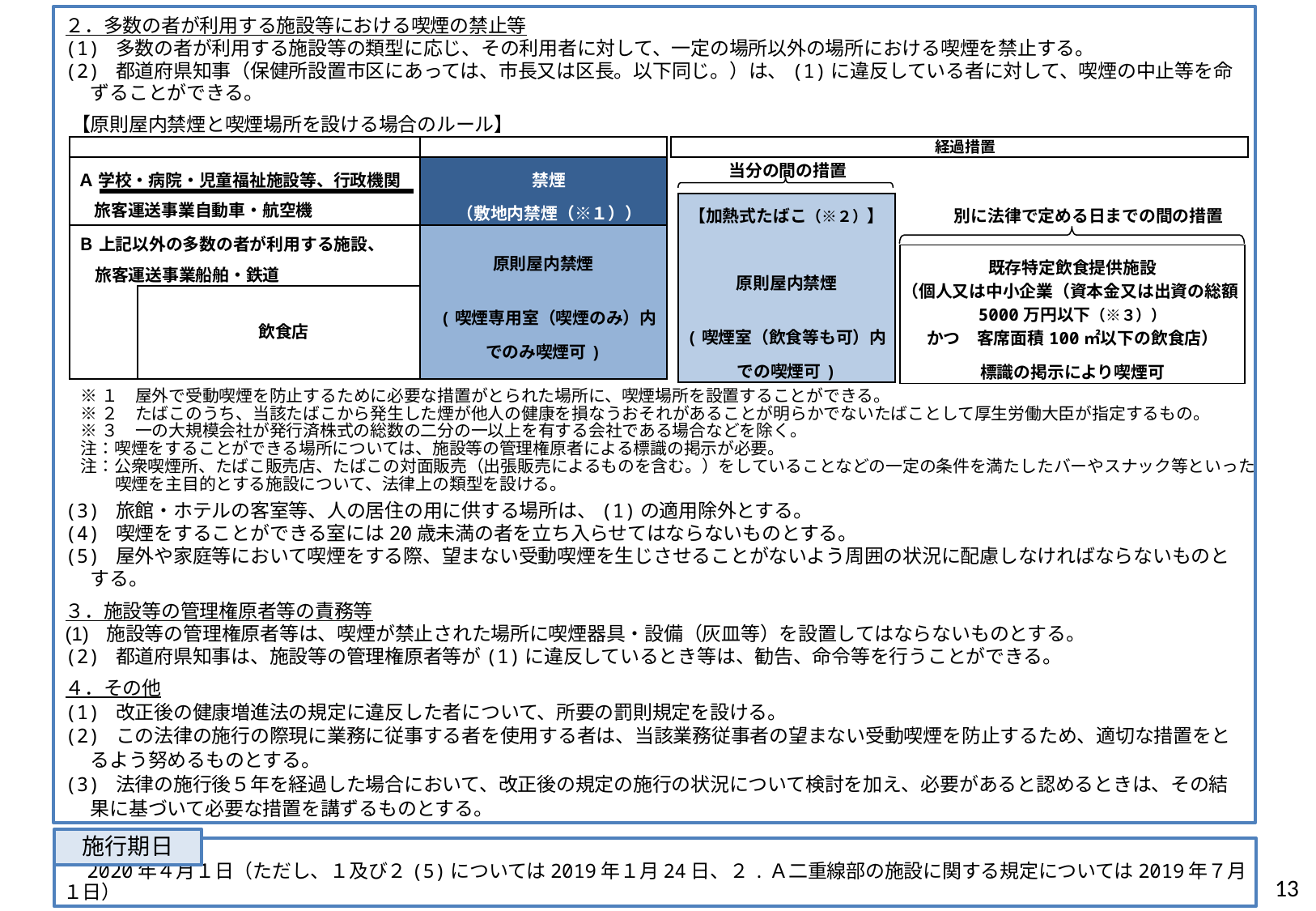

２．多数の者が利用する施設等における喫煙の禁止等
(1) 多数の者が利用する施設等の類型に応じ、その利用者に対して、一定の場所以外の場所における喫煙を禁止する。
(2) 都道府県知事（保健所設置市区にあっては、市長又は区長。以下同じ。）は、(1)に違反している者に対して、喫煙の中止等を命ずることができる。

(3) 旅館・ホテルの客室等、人の居住の用に供する場所は、(1)の適用除外とする。
(4) 喫煙をすることができる室には20歳未満の者を立ち入らせてはならないものとする。
(5) 屋外や家庭等において喫煙をする際、望まない受動喫煙を生じさせることがないよう周囲の状況に配慮しなければならないものとする。
３．施設等の管理権原者等の責務等
 施設等の管理権原者等は、喫煙が禁止された場所に喫煙器具・設備（灰皿等）を設置してはならないものとする。
(2) 都道府県知事は、施設等の管理権原者等が(1)に違反しているとき等は、勧告、命令等を行うことができる。
４．その他
(1) 改正後の健康増進法の規定に違反した者について、所要の罰則規定を設ける。
(2) この法律の施行の際現に業務に従事する者を使用する者は、当該業務従事者の望まない受動喫煙を防止するため、適切な措置をとるよう努めるものとする。
(3) 法律の施行後５年を経過した場合において、改正後の規定の施行の状況について検討を加え、必要があると認めるときは、その結果に基づいて必要な措置を講ずるものとする。

【原則屋内禁煙と喫煙場所を設ける場合のルール】

|  |  |  |
| --- | --- | --- |
| Ａ 学校・病院・児童福祉施設等、行政機関 　旅客運送事業自動車・航空機 |  | 禁煙 （敷地内禁煙（※１）） |
| Ｂ 上記以外の多数の者が利用する施設、 　旅客運送事業船舶・鉄道 |  | 原則屋内禁煙 (喫煙専用室（喫煙のみ）内 でのみ喫煙可) |
|  | 飲食店 |  |
| 経過措置 |
| --- |
　当分の間の措置
|  |
| --- |
| 【加熱式たばこ（※２）】 原則屋内禁煙 (喫煙室（飲食等も可）内 での喫煙可) |
　別に法律で定める日までの間の措置
|  |
| --- |
| 既存特定飲食提供施設 （個人又は中小企業（資本金又は出資の総額5000万円以下（※３）） かつ　客席面積100㎡以下の飲食店） 標識の掲示により喫煙可 |
※１　屋外で受動喫煙を防止するために必要な措置がとられた場所に、喫煙場所を設置することができる。
※２　たばこのうち、当該たばこから発生した煙が他人の健康を損なうおそれがあることが明らかでないたばことして厚生労働大臣が指定するもの。
※３　一の大規模会社が発行済株式の総数の二分の一以上を有する会社である場合などを除く。
注：喫煙をすることができる場所については、施設等の管理権原者による標識の掲示が必要。
注：公衆喫煙所、たばこ販売店、たばこの対面販売（出張販売によるものを含む。）をしていることなどの一定の条件を満たしたバーやスナック等といった喫煙を主目的とする施設について、法律上の類型を設ける。

施行期日

　2020年４月１日（ただし、１及び２(5)については2019年１月24日、２.Ａ二重線部の施設に関する規定については2019年７月１日）
13